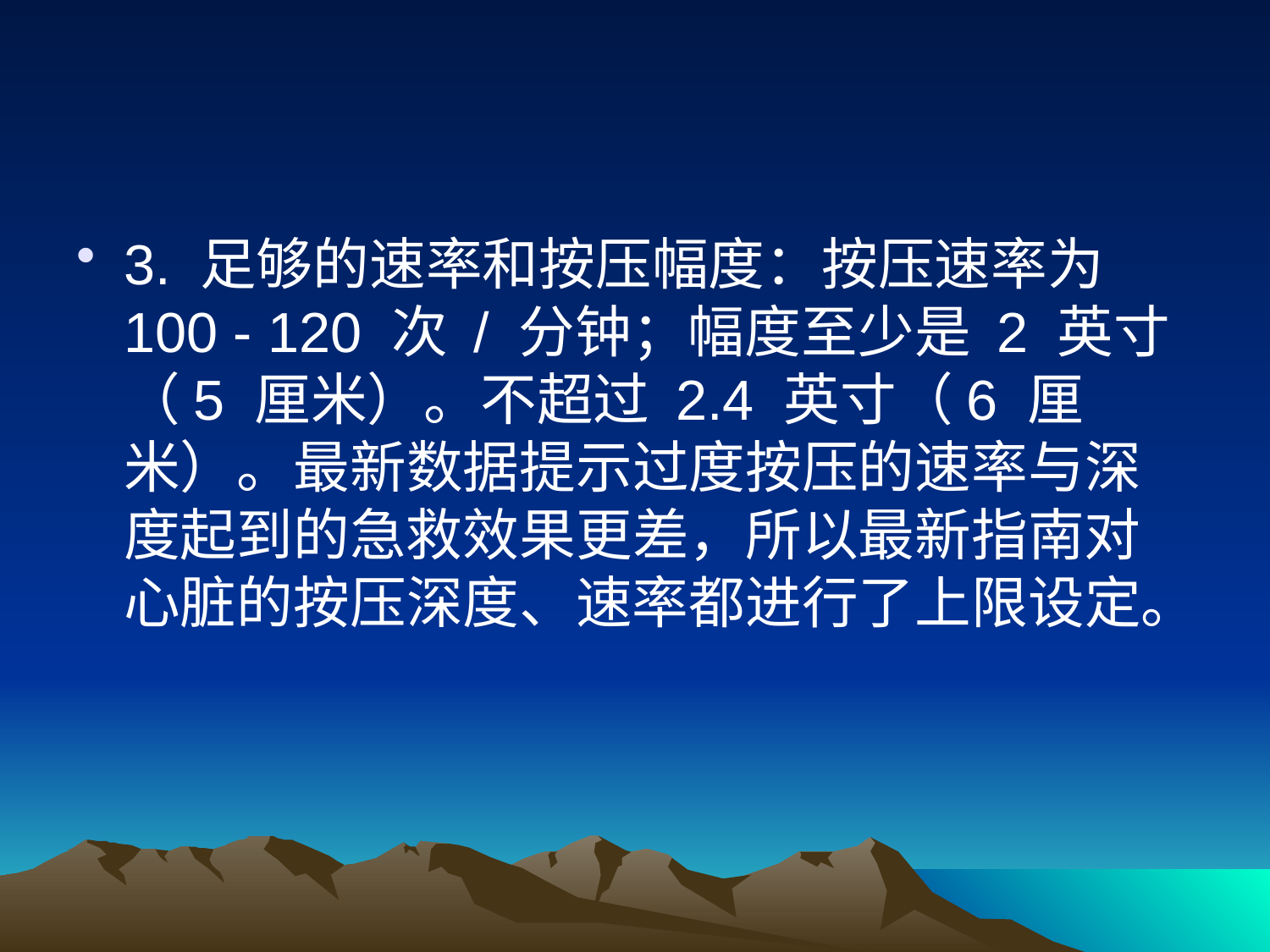

#
3. 足够的速率和按压幅度：按压速率为 100 - 120 次 / 分钟；幅度至少是 2 英寸（5 厘米）。不超过 2.4 英寸（6 厘米）。最新数据提示过度按压的速率与深度起到的急救效果更差，所以最新指南对心脏的按压深度、速率都进行了上限设定。